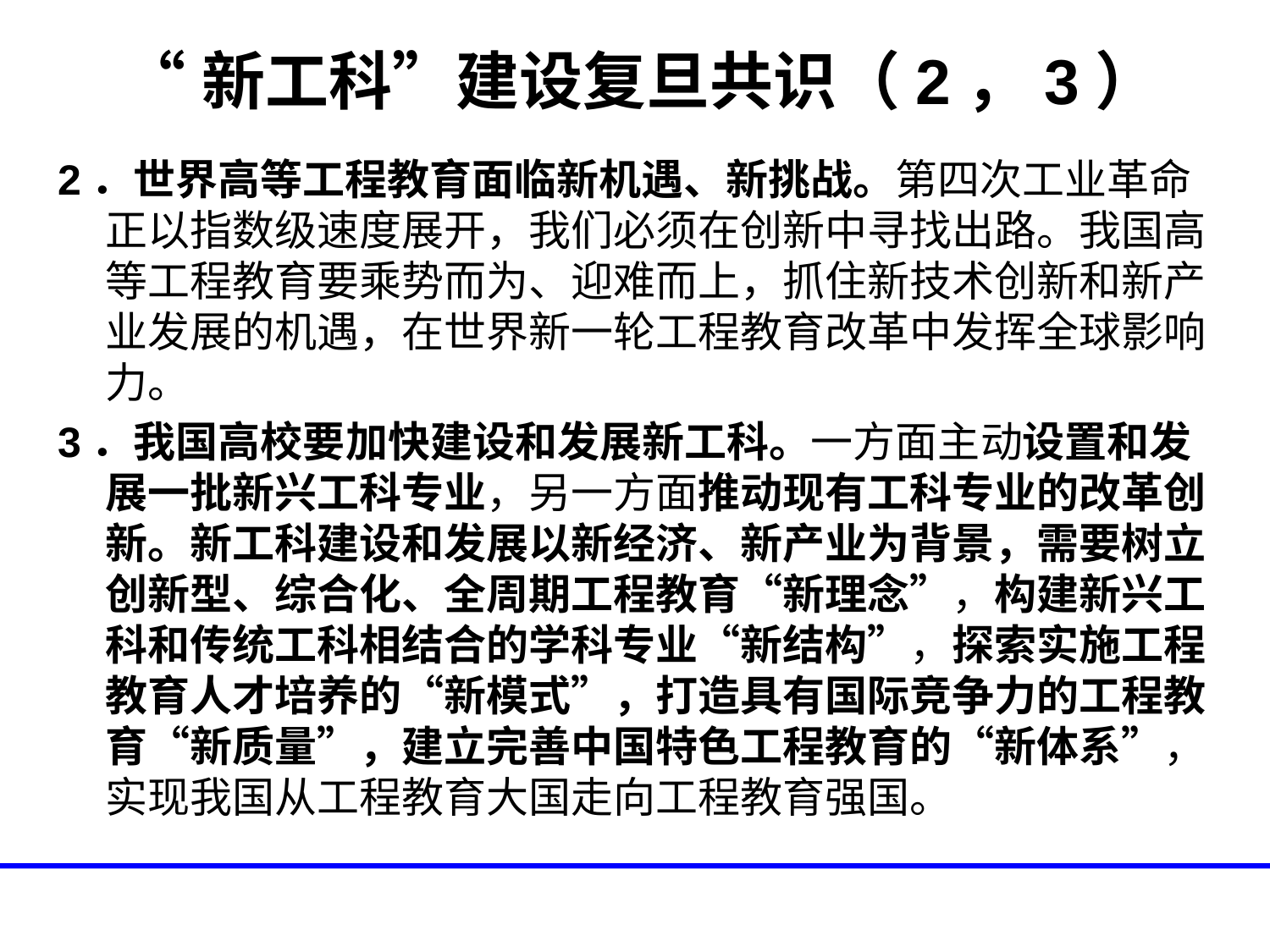

“新工科”建设复旦共识（2，3）
2．世界高等工程教育面临新机遇、新挑战。第四次工业革命正以指数级速度展开，我们必须在创新中寻找出路。我国高等工程教育要乘势而为、迎难而上，抓住新技术创新和新产业发展的机遇，在世界新一轮工程教育改革中发挥全球影响力。
3．我国高校要加快建设和发展新工科。一方面主动设置和发展一批新兴工科专业，另一方面推动现有工科专业的改革创新。新工科建设和发展以新经济、新产业为背景，需要树立创新型、综合化、全周期工程教育“新理念”，构建新兴工科和传统工科相结合的学科专业“新结构”，探索实施工程教育人才培养的“新模式”，打造具有国际竞争力的工程教育“新质量”，建立完善中国特色工程教育的“新体系”，实现我国从工程教育大国走向工程教育强国。